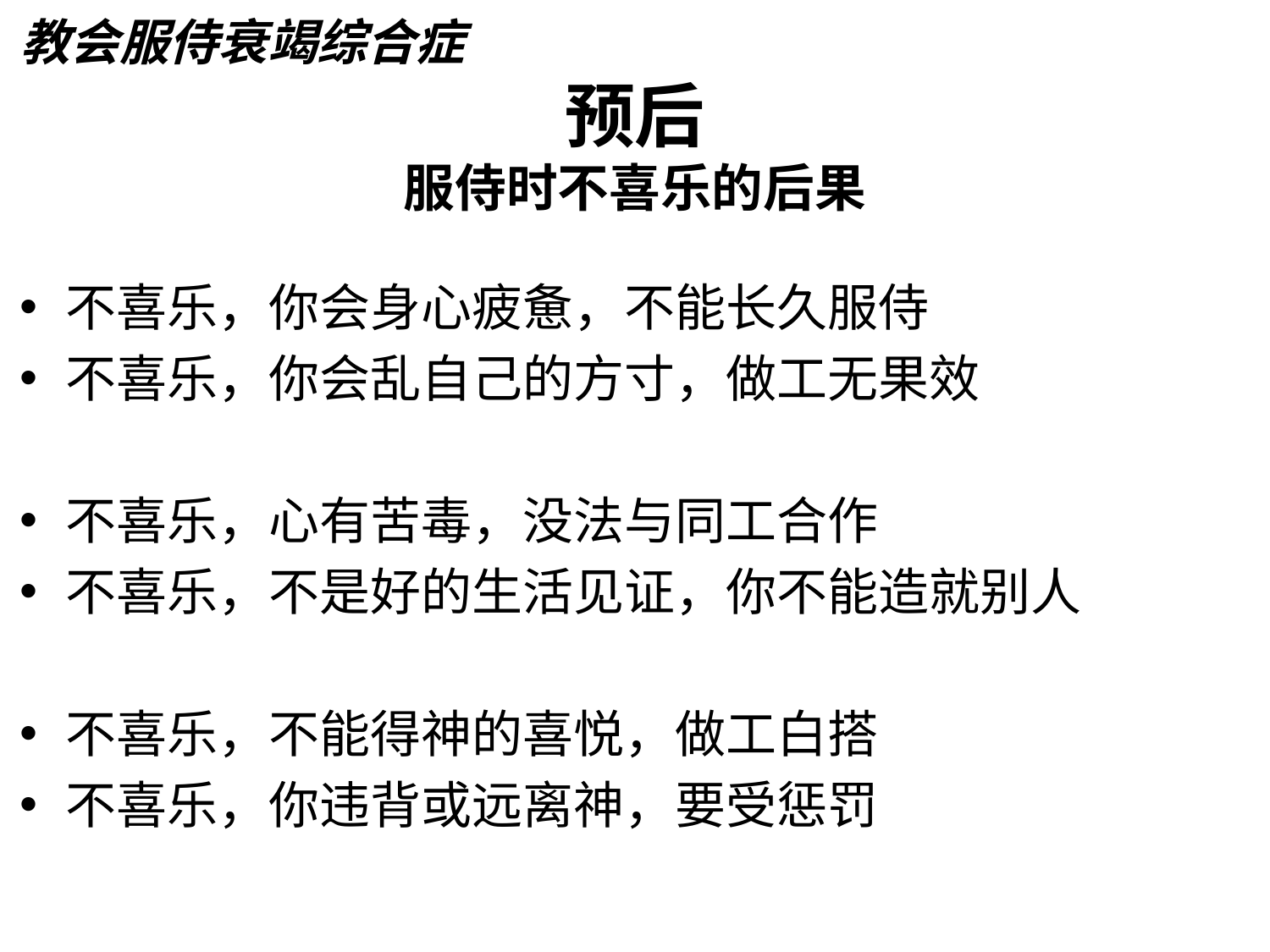

教会服侍衰竭综合症
# 预后 服侍时不喜乐的后果
不喜乐，你会身心疲惫，不能长久服侍
不喜乐，你会乱自己的方寸，做工无果效

不喜乐，心有苦毒，没法与同工合作
不喜乐，不是好的生活见证，你不能造就别人

不喜乐，不能得神的喜悦，做工白搭
不喜乐，你违背或远离神，要受惩罚